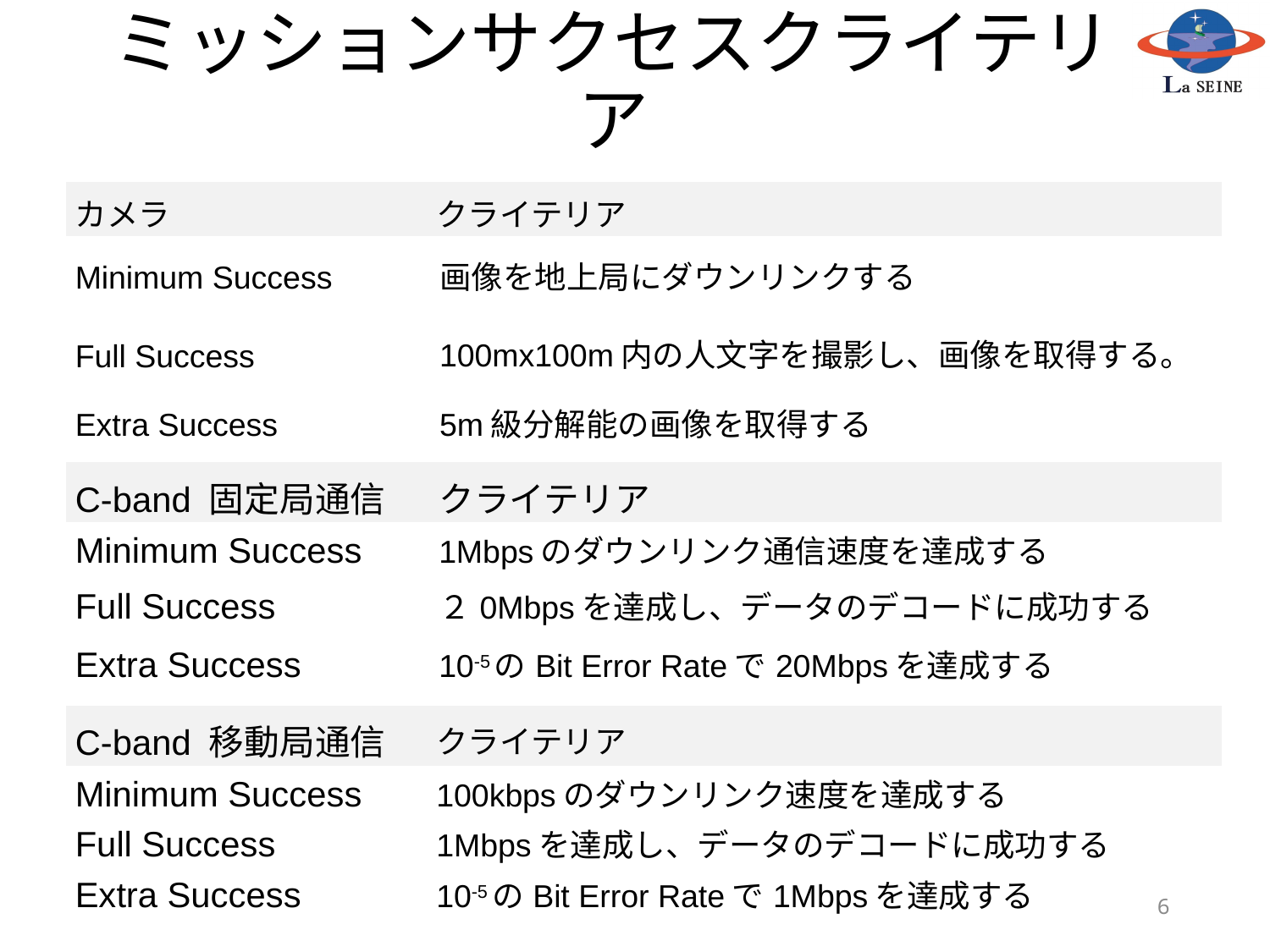

# ミッションサクセスクライテリア
| カメラ | クライテリア |
| --- | --- |
| Minimum Success | 画像を地上局にダウンリンクする |
| Full Success | 100mx100m内の人文字を撮影し、画像を取得する。 |
| Extra Success | 5m級分解能の画像を取得する |
| C-band 固定局通信 | クライテリア |
| --- | --- |
| Minimum Success | 1Mbpsのダウンリンク通信速度を達成する |
| Full Success | ２0Mbpsを達成し、データのデコードに成功する |
| Extra Success | 10-5のBit Error Rateで20Mbpsを達成する |
| C-band 移動局通信 | クライテリア |
| --- | --- |
| Minimum Success | 100kbpsのダウンリンク速度を達成する |
| Full Success | 1Mbpsを達成し、データのデコードに成功する |
| Extra Success | 10-5のBit Error Rateで1Mbpsを達成する |
6